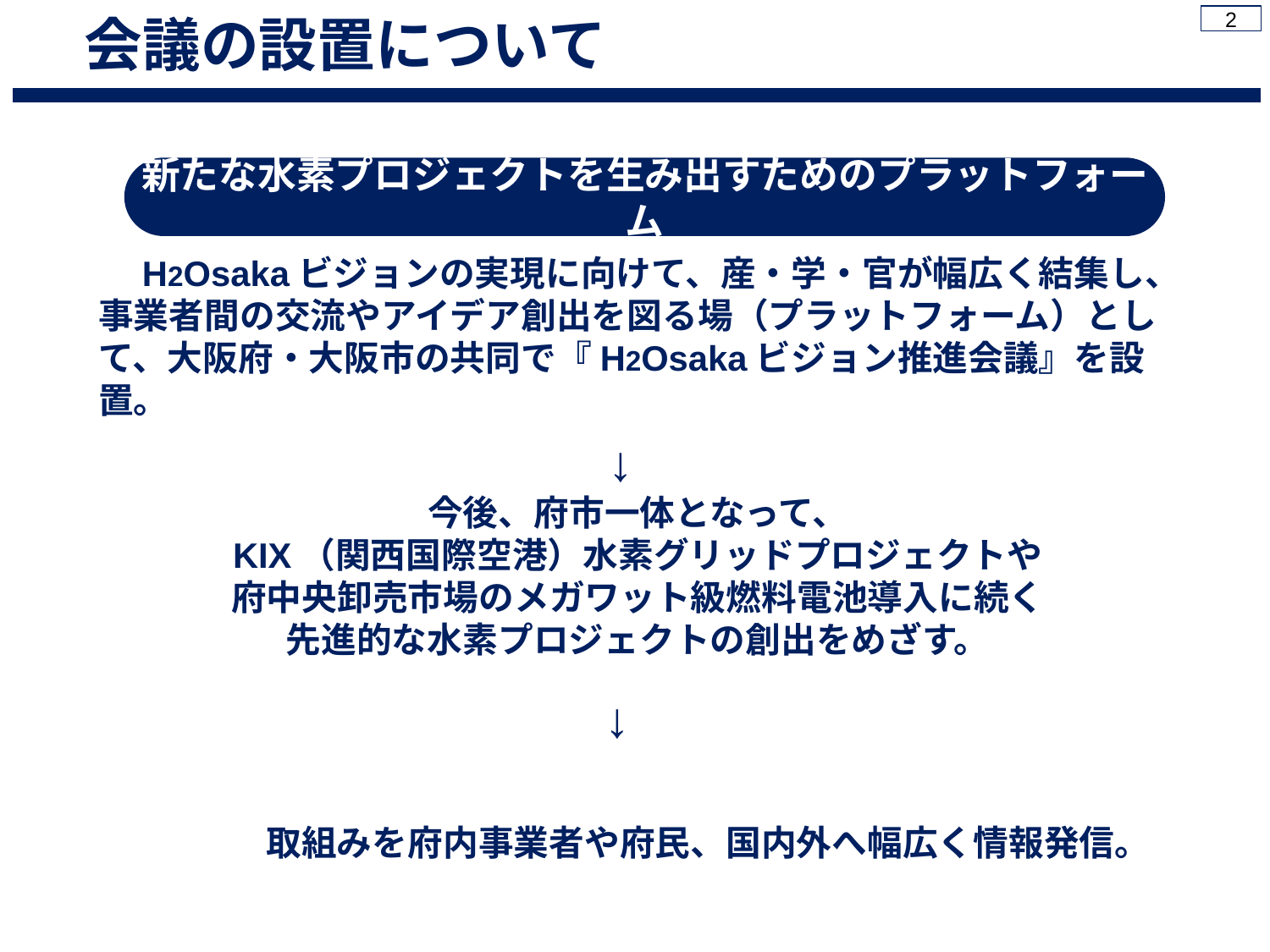

会議の設置について
2
新たな水素プロジェクトを生み出すためのプラットフォーム
　H2Osakaビジョンの実現に向けて、産・学・官が幅広く結集し、事業者間の交流やアイデア創出を図る場（プラットフォーム）として、大阪府・大阪市の共同で『H2Osakaビジョン推進会議』を設置。
↓
今後、府市一体となって、
KIX（関西国際空港）水素グリッドプロジェクトや
府中央卸売市場のメガワット級燃料電池導入に続く
先進的な水素プロジェクトの創出をめざす。
↓
　取組みを府内事業者や府民、国内外へ幅広く情報発信。